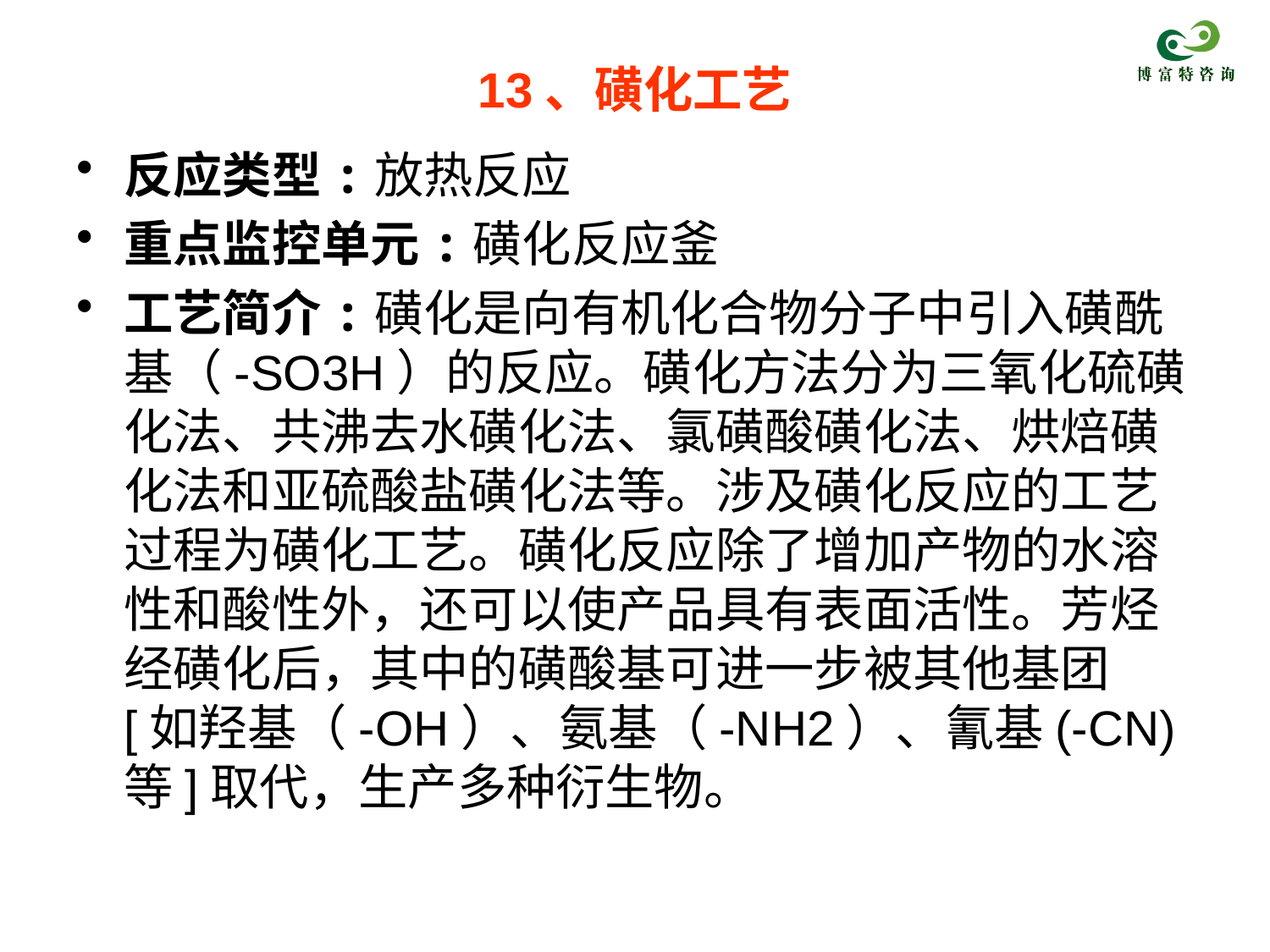

# 13、磺化工艺
反应类型:放热反应
重点监控单元:磺化反应釜
工艺简介:磺化是向有机化合物分子中引入磺酰基（-SO3H）的反应。磺化方法分为三氧化硫磺化法、共沸去水磺化法、氯磺酸磺化法、烘焙磺化法和亚硫酸盐磺化法等。涉及磺化反应的工艺过程为磺化工艺。磺化反应除了增加产物的水溶性和酸性外，还可以使产品具有表面活性。芳烃经磺化后，其中的磺酸基可进一步被其他基团[如羟基（-OH）、氨基（-NH2）、氰基(-CN)等]取代，生产多种衍生物。